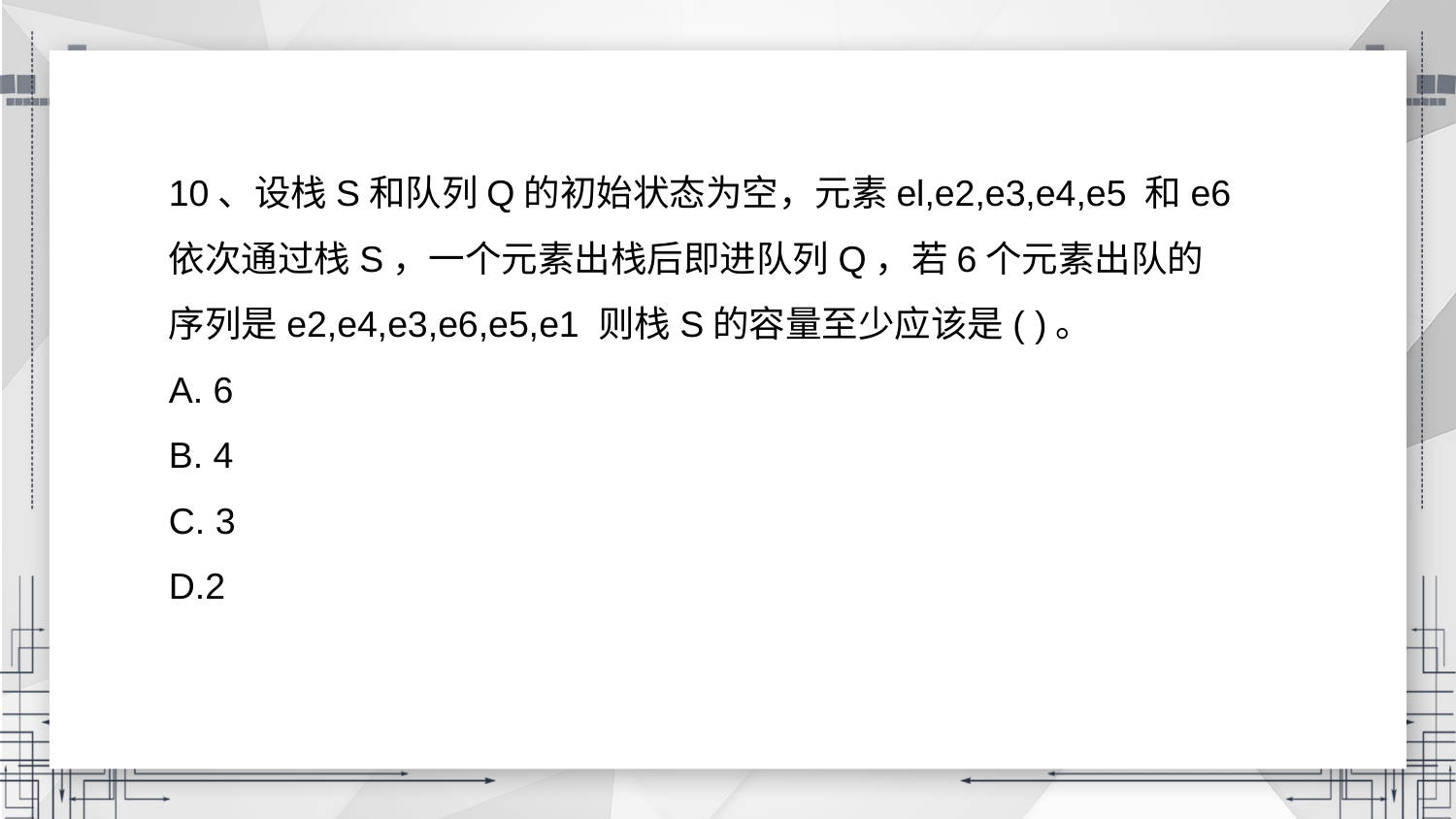

10、设栈S和队列Q的初始状态为空，元素el,e2,e3,e4,e5 和e6依次通过栈S，一个元素出栈后即进队列Q，若6个元素出队的序列是e2,e4,e3,e6,e5,e1 则栈S的容量至少应该是( )。
A. 6
B. 4
C. 3
D.2